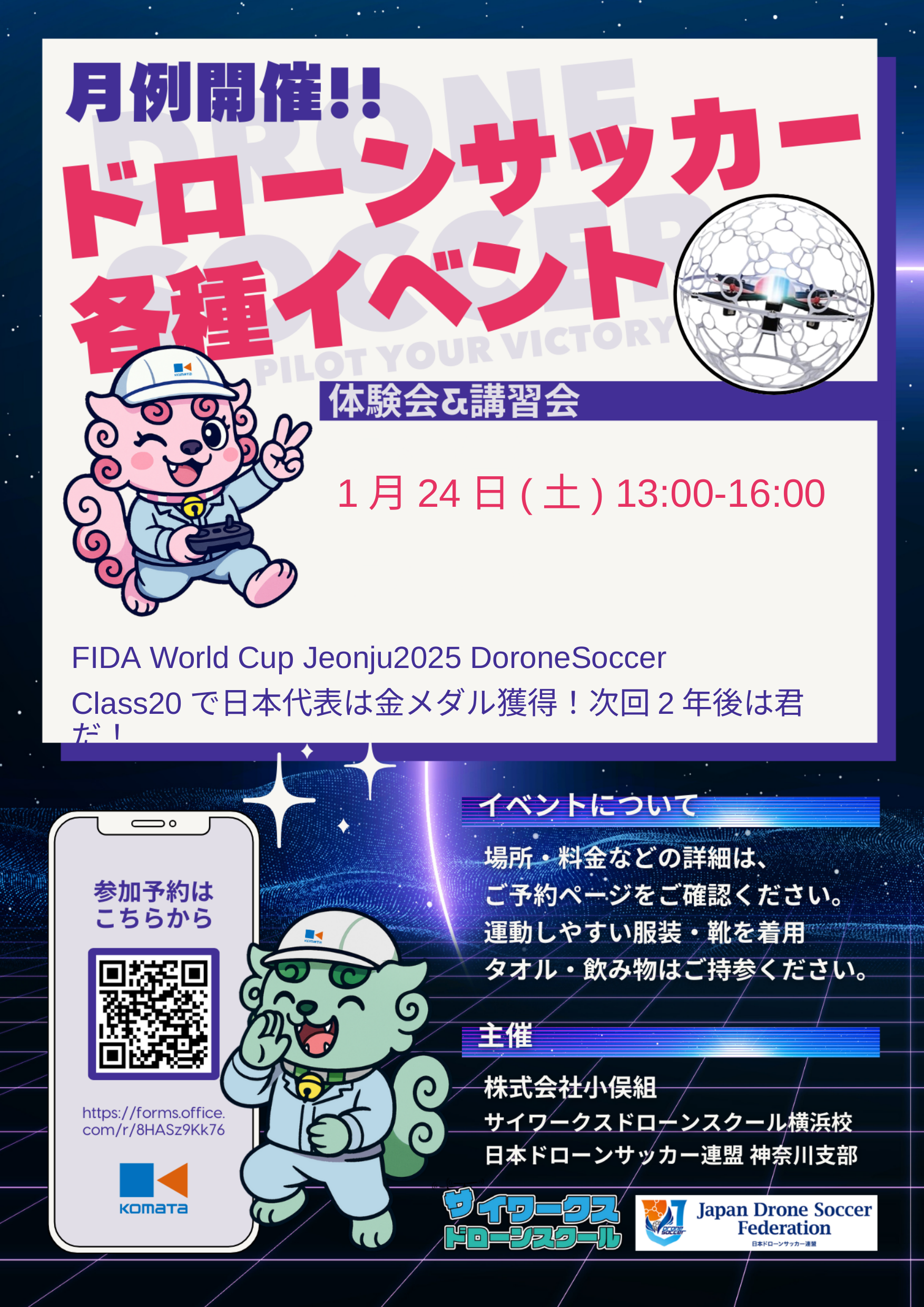

1月24日(土) 13:00-16:00
FIDA World Cup Jeonju2025 DoroneSoccer
Class20で日本代表は金メダル獲得！次回2年後は君だ！